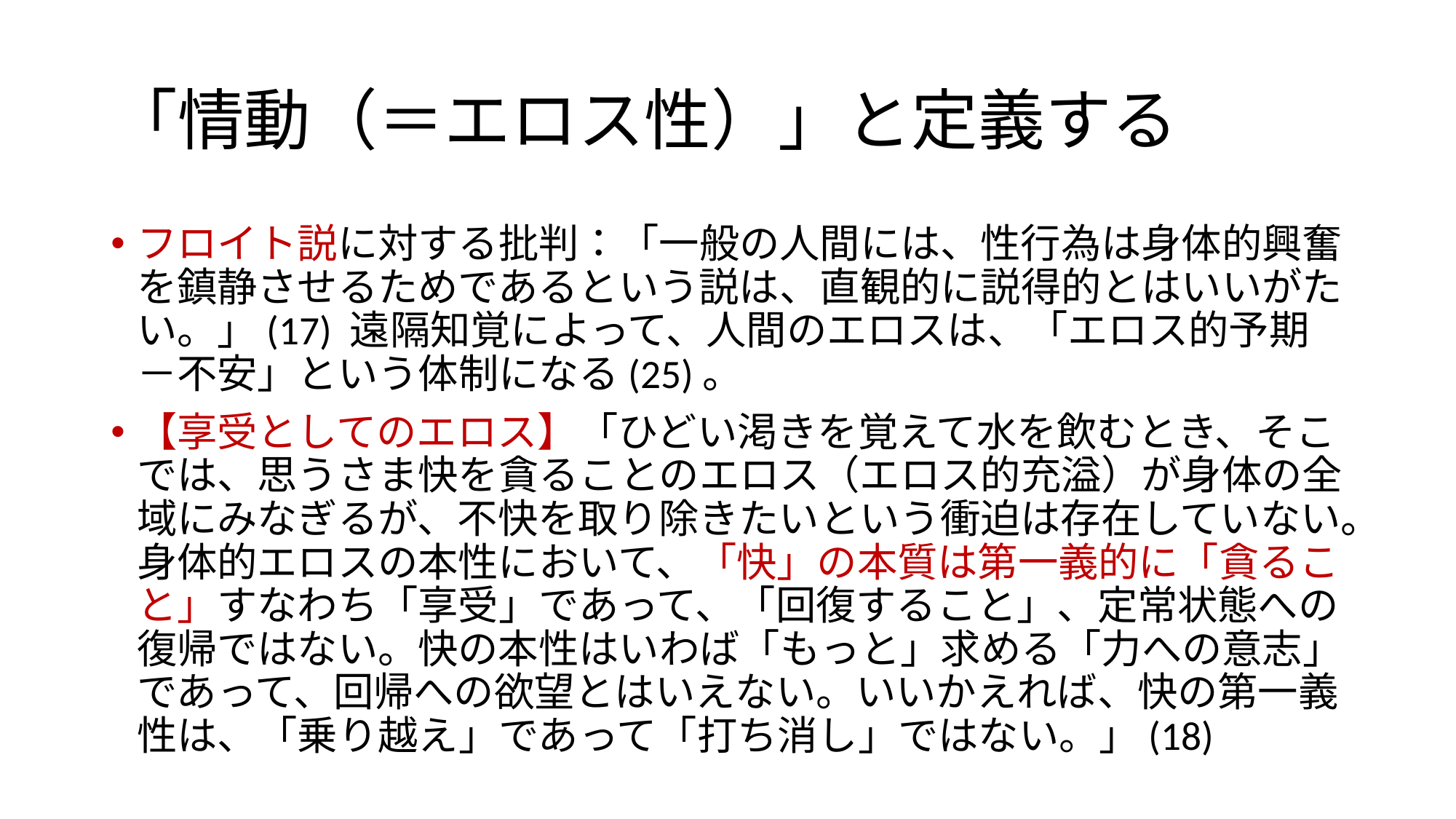

# 「情動（＝エロス性）」と定義する
フロイト説に対する批判：「一般の人間には、性行為は身体的興奮を鎮静させるためであるという説は、直観的に説得的とはいいがたい。」(17) 遠隔知覚によって、人間のエロスは、「エロス的予期－不安」という体制になる(25)。
【享受としてのエロス】「ひどい渇きを覚えて水を飲むとき、そこでは、思うさま快を貪ることのエロス（エロス的充溢）が身体の全域にみなぎるが、不快を取り除きたいという衝迫は存在していない。身体的エロスの本性において、「快」の本質は第一義的に「貪ること」すなわち「享受」であって、「回復すること」、定常状態への復帰ではない。快の本性はいわば「もっと」求める「力への意志」であって、回帰への欲望とはいえない。いいかえれば、快の第一義性は、「乗り越え」であって「打ち消し」ではない。」(18)